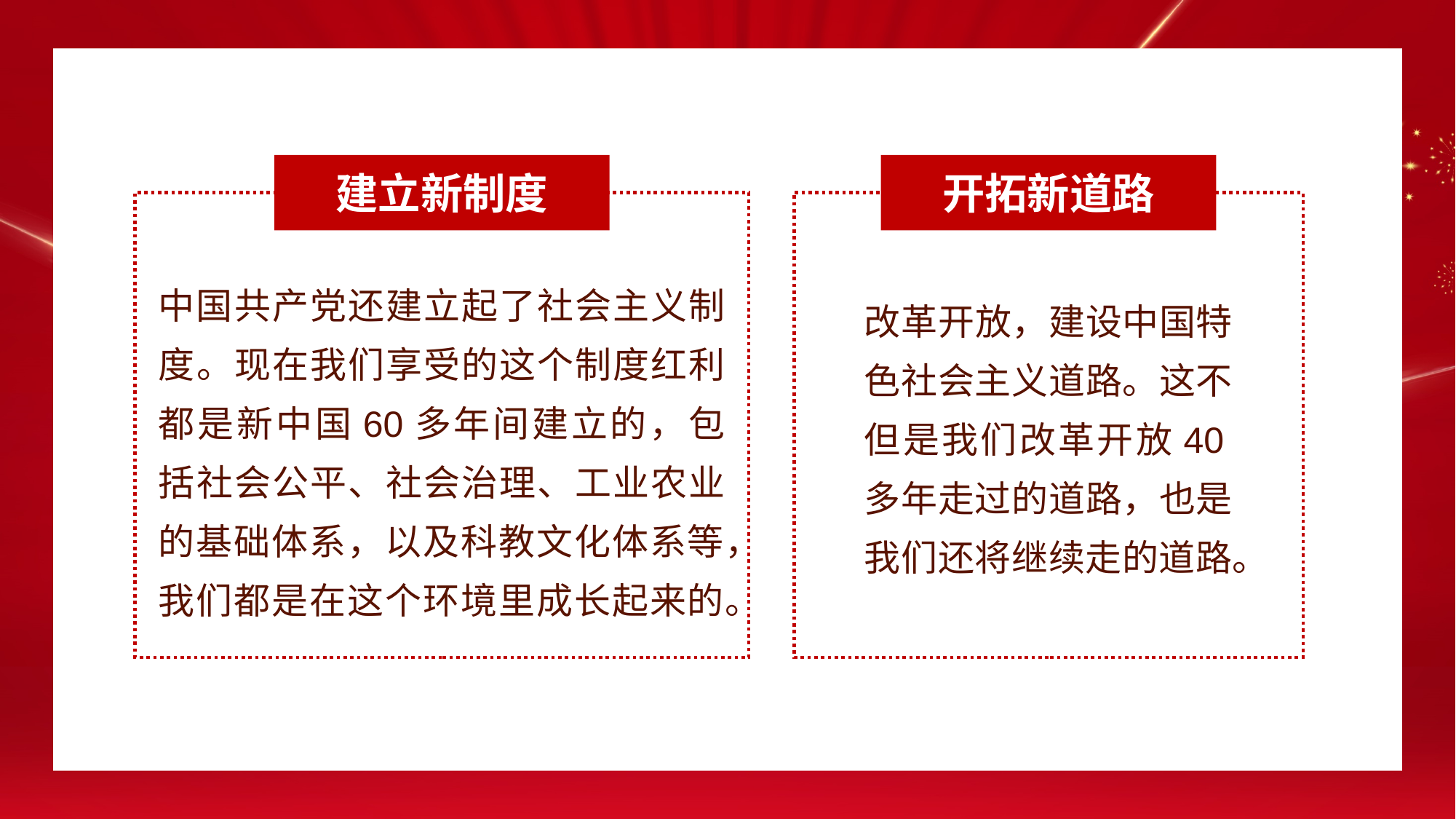

建立新制度
开拓新道路

中国共产党还建立起了社会主义制度。现在我们享受的这个制度红利都是新中国60多年间建立的，包括社会公平、社会治理、工业农业的基础体系，以及科教文化体系等，我们都是在这个环境里成长起来的。
改革开放，建设中国特色社会主义道路。这不但是我们改革开放40多年走过的道路，也是我们还将继续走的道路。